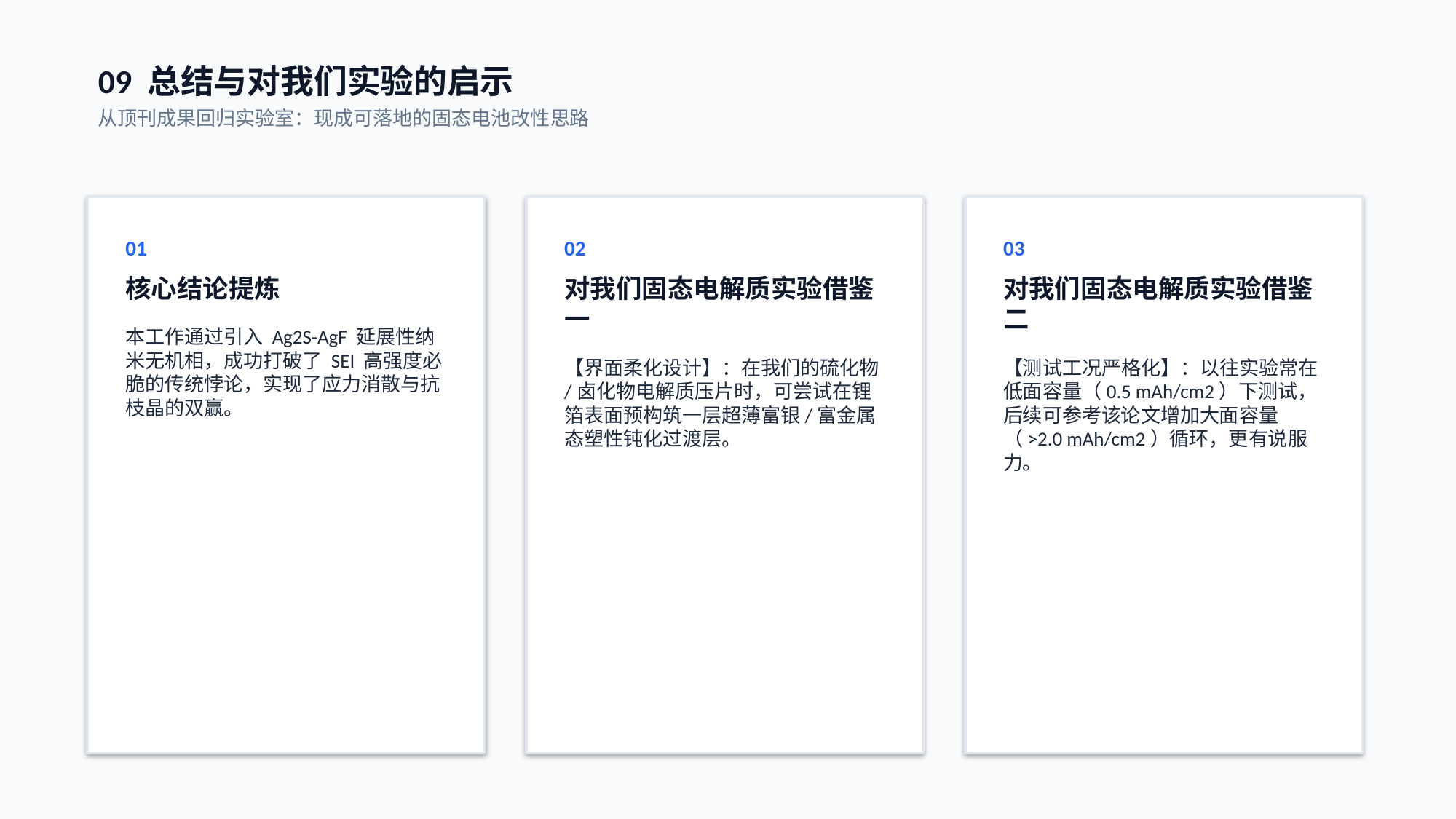

09 总结与对我们实验的启示
从顶刊成果回归实验室：现成可落地的固态电池改性思路

01
核心结论提炼
本工作通过引入 Ag2S-AgF 延展性纳米无机相，成功打破了 SEI 高强度必脆的传统悖论，实现了应力消散与抗枝晶的双赢。
02
对我们固态电解质实验借鉴一
【界面柔化设计】：在我们的硫化物/卤化物电解质压片时，可尝试在锂箔表面预构筑一层超薄富银/富金属态塑性钝化过渡层。
03
对我们固态电解质实验借鉴二
【测试工况严格化】：以往实验常在低面容量（0.5 mAh/cm2）下测试，后续可参考该论文增加大面容量（>2.0 mAh/cm2）循环，更有说服力。